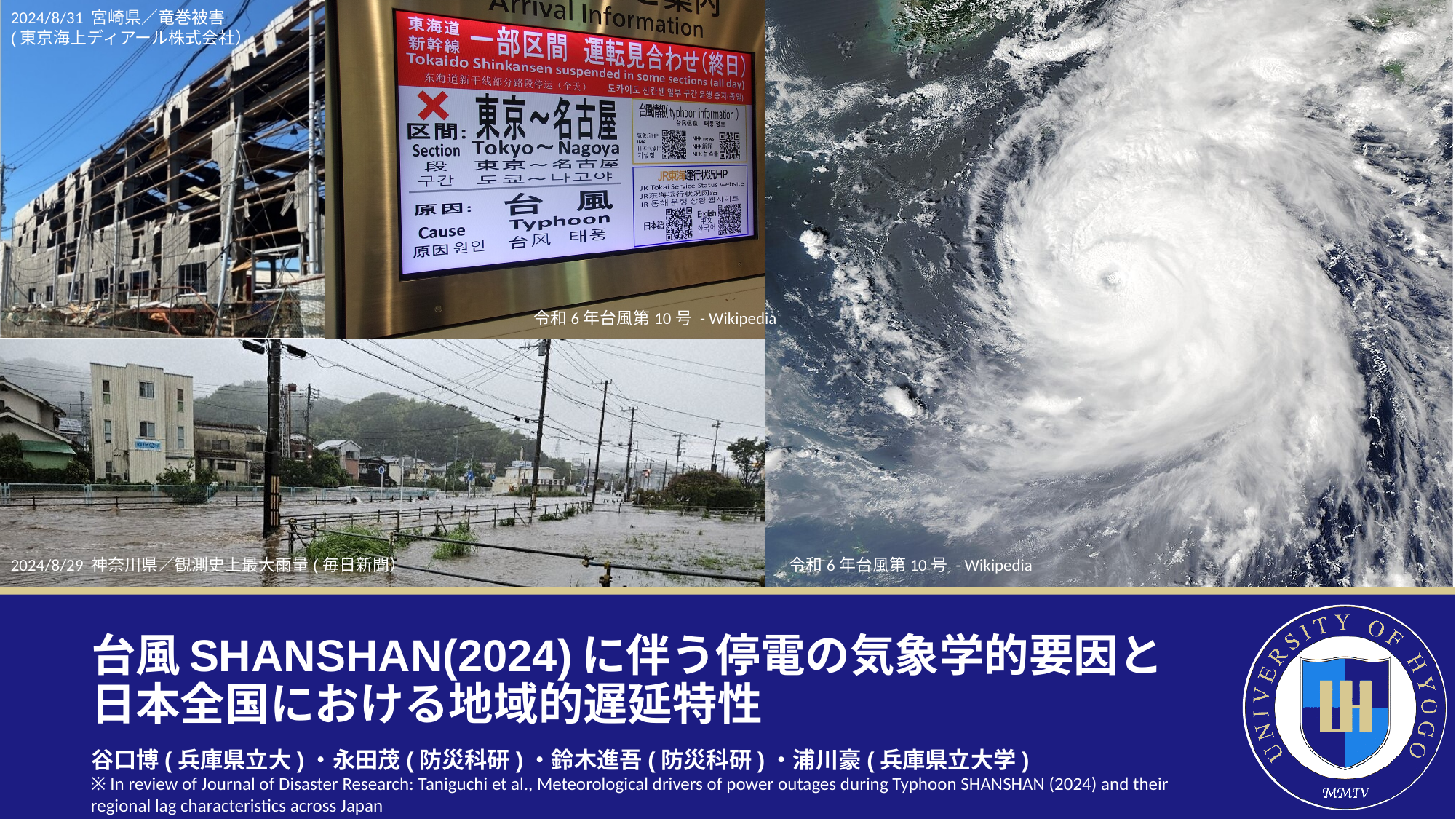

2024/8/31 宮崎県／竜巻被害　　(東京海上ディアール株式会社）
令和6年台風第10号 - Wikipedia
2024/8/29 神奈川県／観測史上最大雨量(毎日新聞）
令和6年台風第10号 - Wikipedia
# 台風SHANSHAN(2024)に伴う停電の気象学的要因と日本全国における地域的遅延特性
谷口博(兵庫県立大)・永田茂(防災科研)・鈴木進吾(防災科研)・浦川豪(兵庫県立大学)
※ In review of Journal of Disaster Research: Taniguchi et al., Meteorological drivers of power outages during Typhoon SHANSHAN (2024) and their regional lag characteristics across Japan